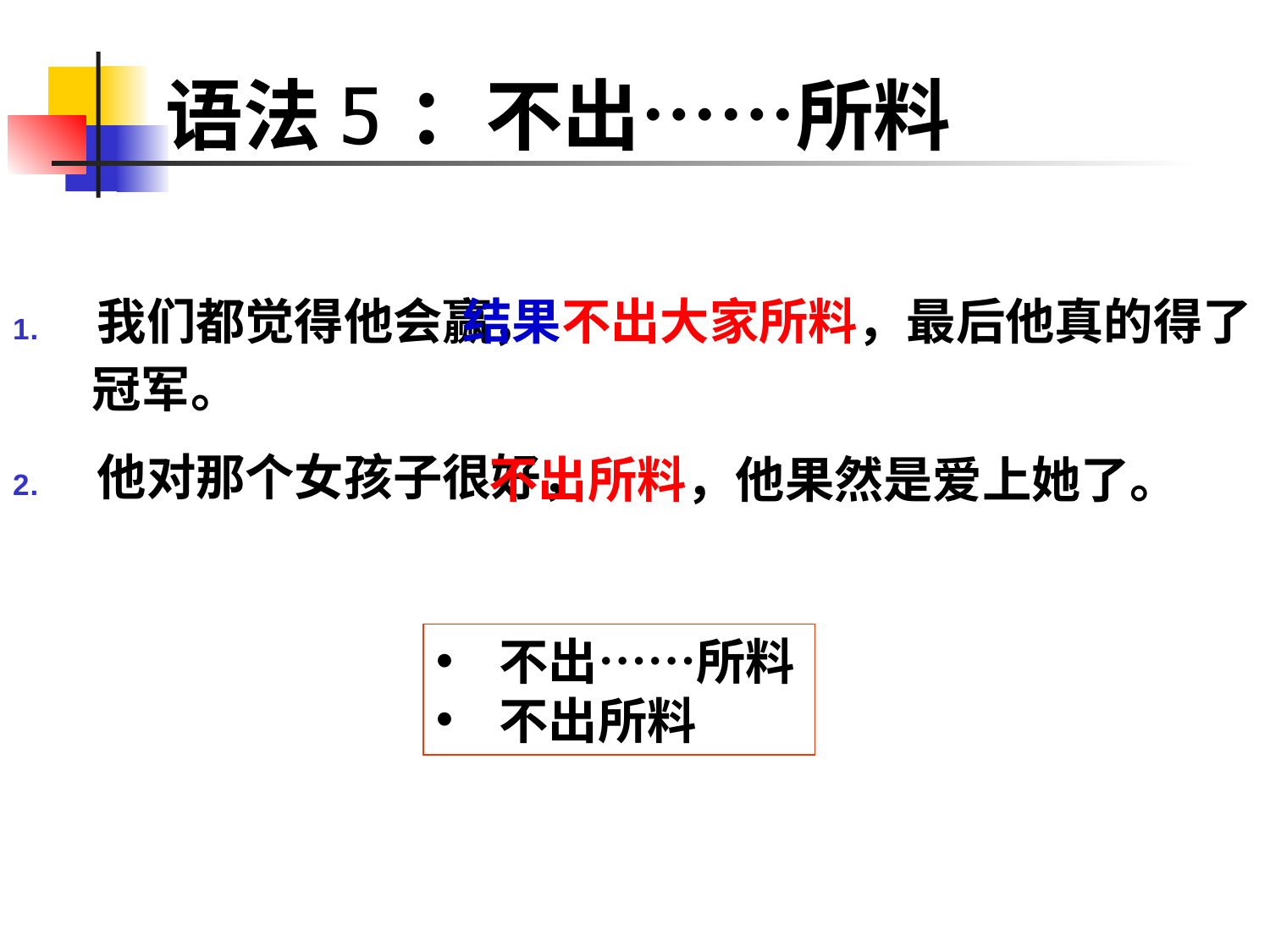

# 语法5：不出……所料
我们都觉得他会赢，

他对那个女孩子很好，
                                结果不出大家所料，最后他真的得了冠军。

                                  不出所料，他果然是爱上她了。
不出……所料
不出所料